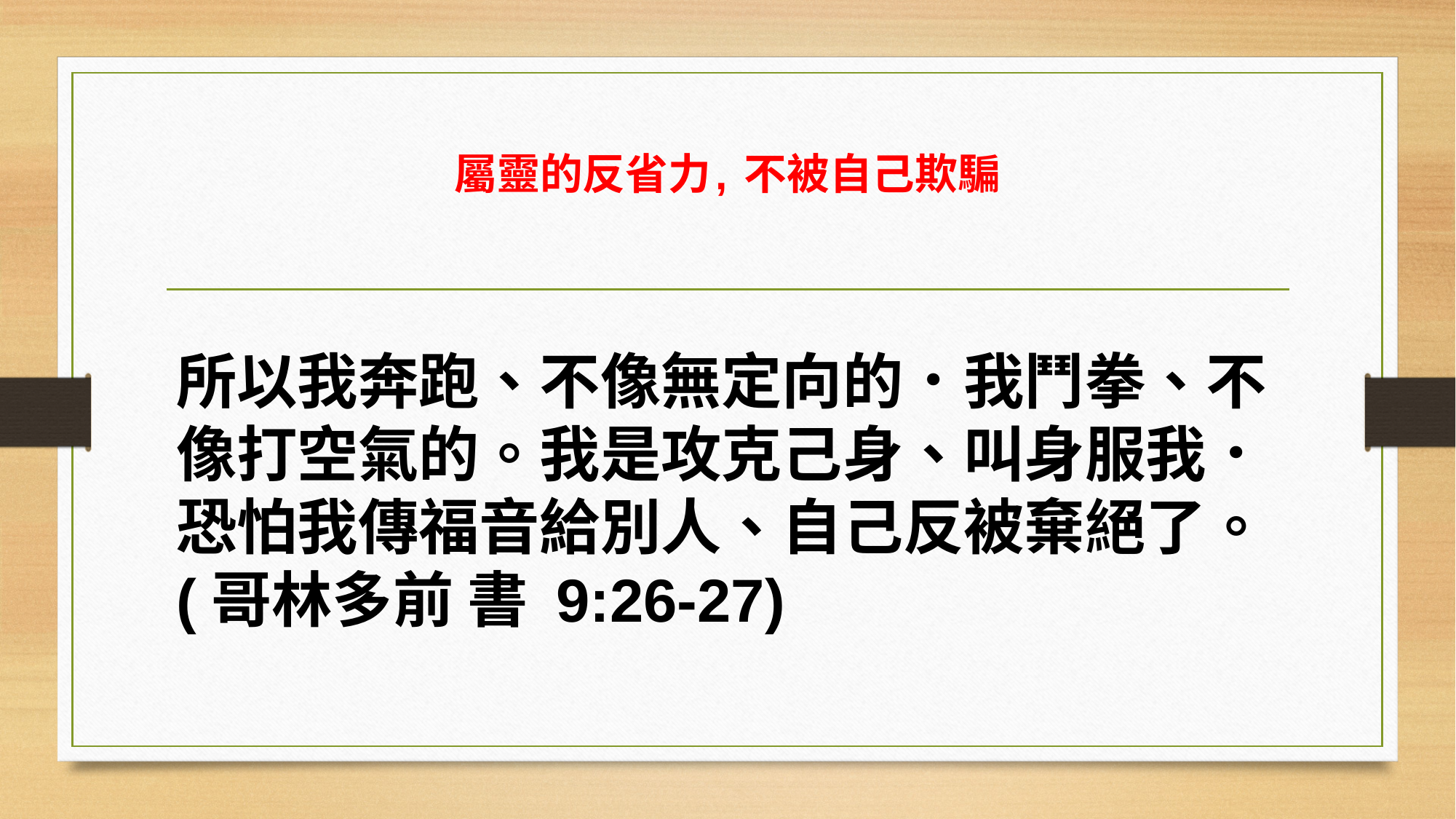

# 屬靈的反省力, 不被自己欺騙
所以我奔跑、不像無定向的．我鬥拳、不像打空氣的。我是攻克己身、叫身服我．恐怕我傳福音給別人、自己反被棄絕了。(哥林多前 書 9:26-27)